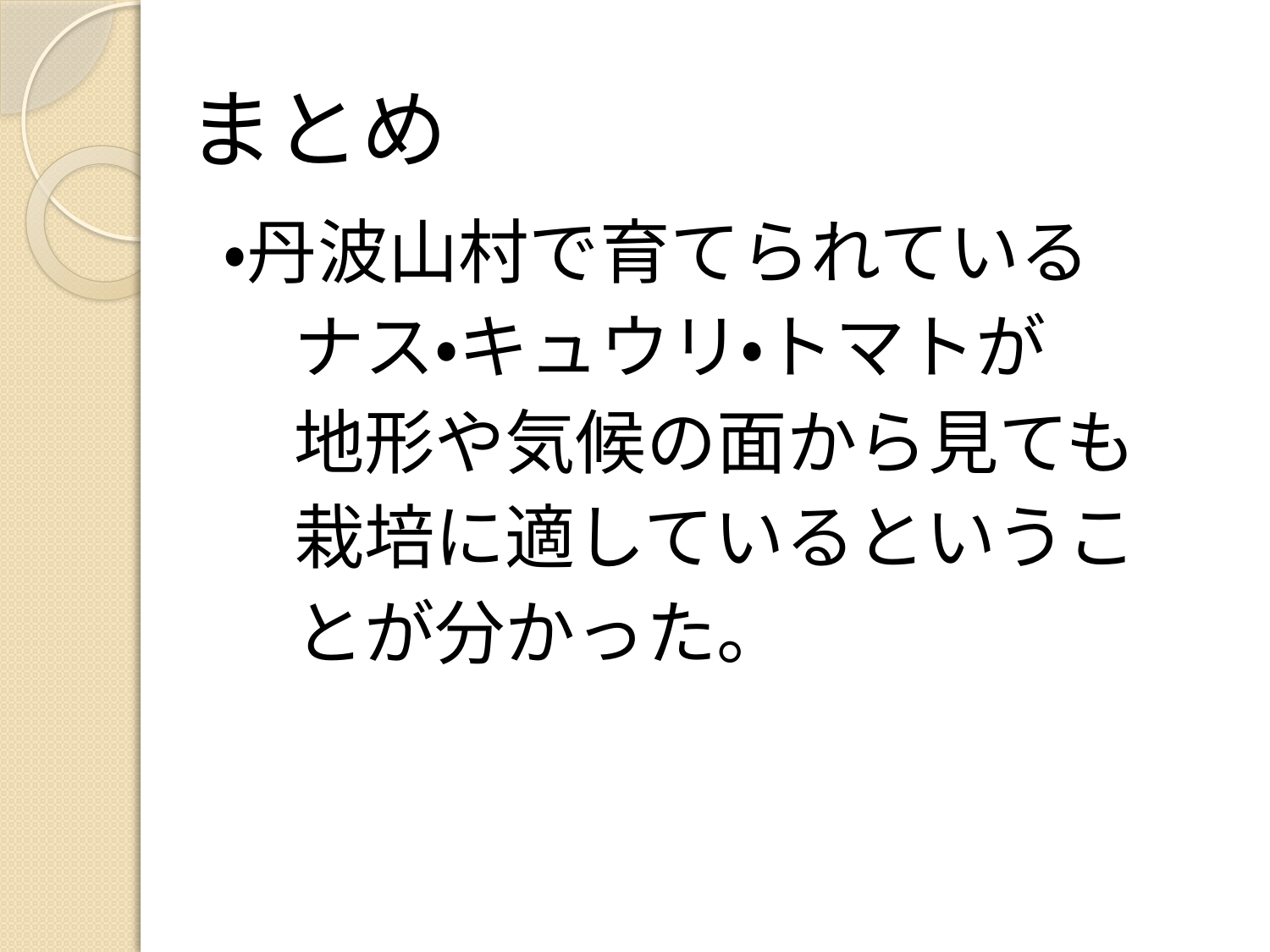

# まとめ
・丹波山村で育てられている
　ナス・キュウリ・トマトが
　地形や気候の面から見ても
　栽培に適しているというこ
　とが分かった。